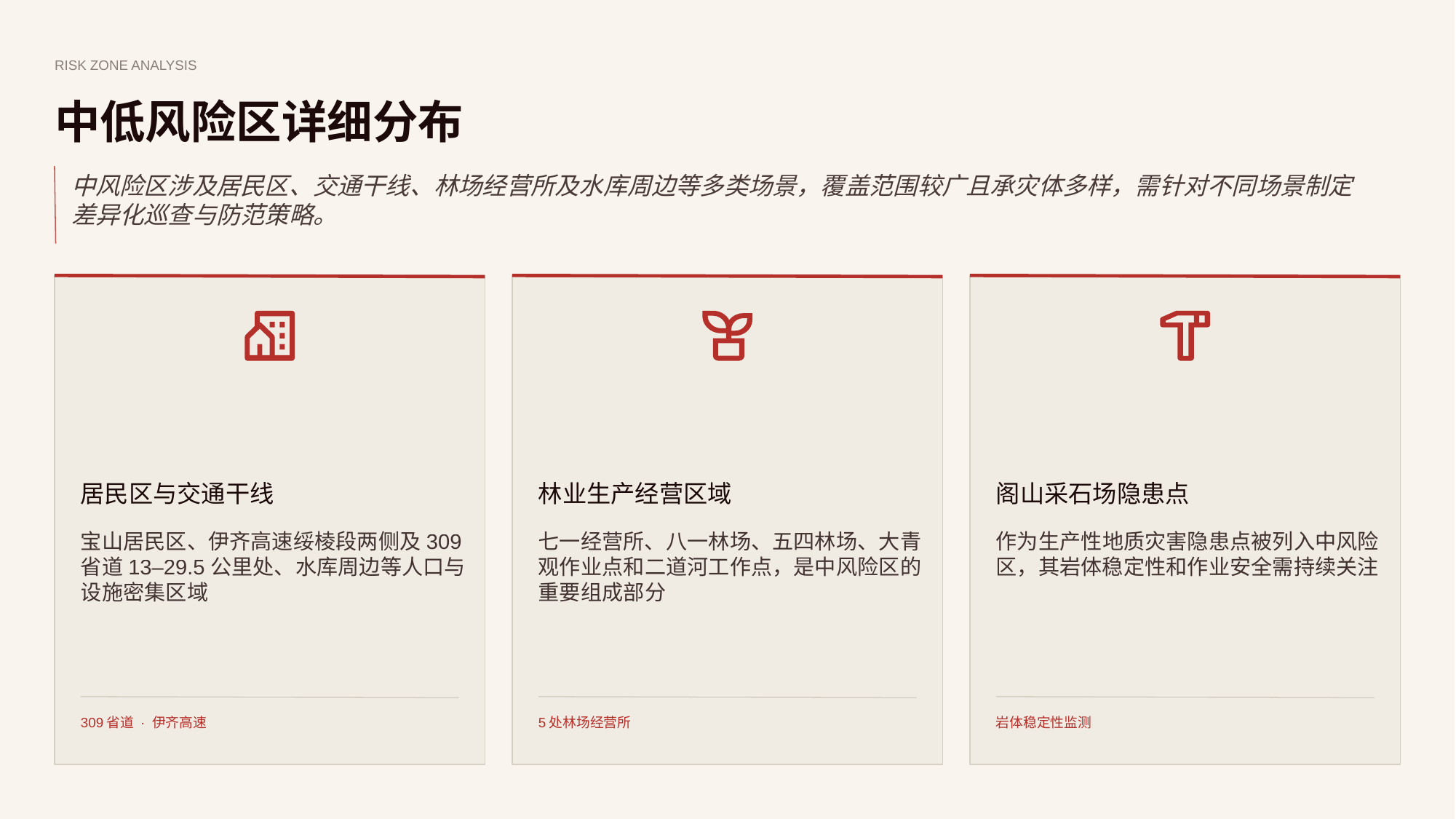

RISK ZONE ANALYSIS
中低风险区详细分布

中风险区涉及居民区、交通干线、林场经营所及水库周边等多类场景，覆盖范围较广且承灾体多样，需针对不同场景制定
差异化巡查与防范策略。

居民区与交通干线
林业生产经营区域
阁山采石场隐患点
宝山居民区、伊齐高速绥棱段两侧及309省道13–29.5公里处、水库周边等人口与设施密集区域
七一经营所、八一林场、五四林场、大青观作业点和二道河工作点，是中风险区的重要组成部分
作为生产性地质灾害隐患点被列入中风险区，其岩体稳定性和作业安全需持续关注

309省道 · 伊齐高速
5处林场经营所
岩体稳定性监测